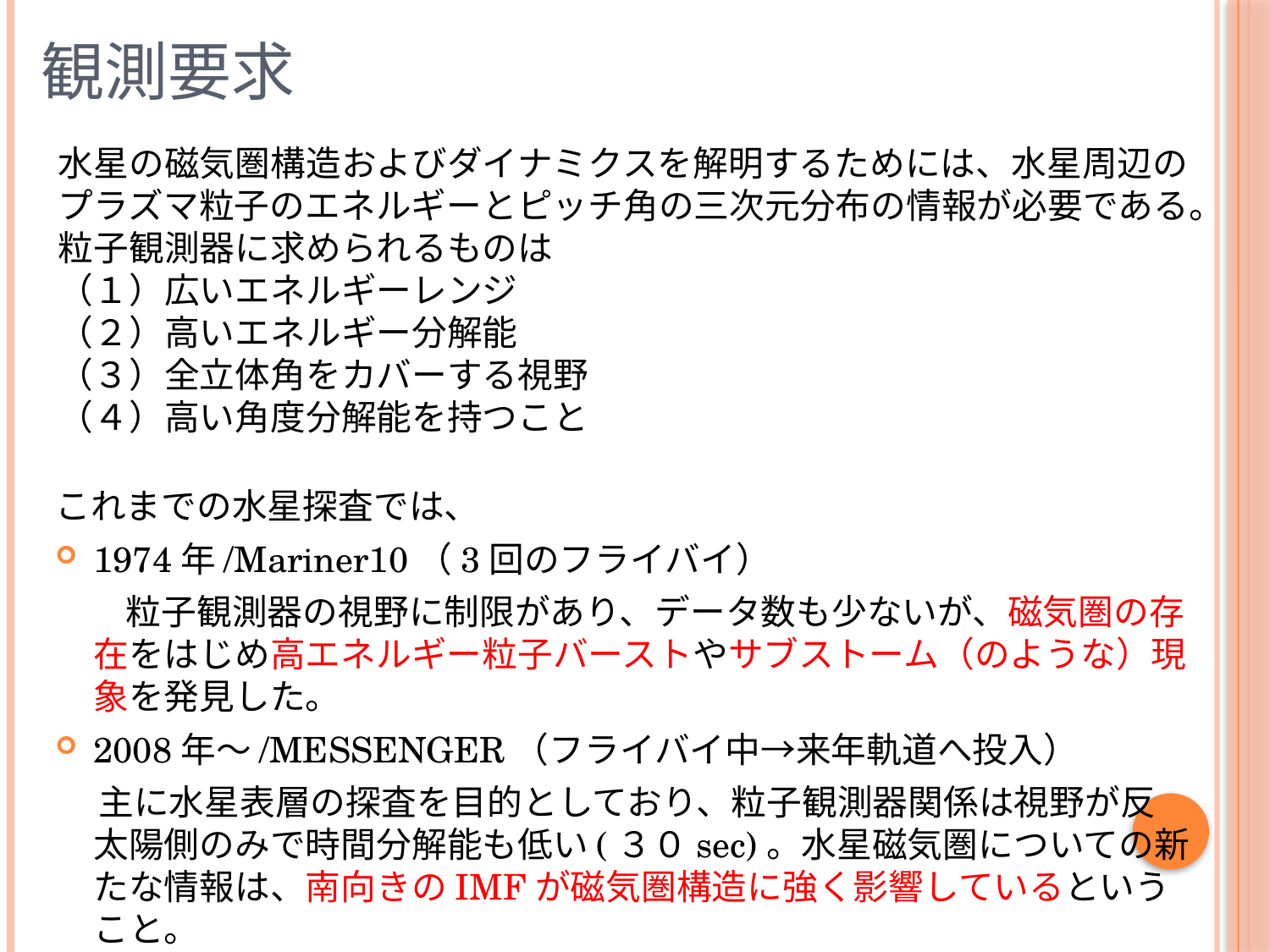

# 観測要求
水星の磁気圏構造およびダイナミクスを解明するためには、水星周辺のプラズマ粒子のエネルギーとピッチ角の三次元分布の情報が必要である。
粒子観測器に求められるものは
（１）広いエネルギーレンジ
（２）高いエネルギー分解能
（３）全立体角をカバーする視野
（４）高い角度分解能を持つこと
これまでの水星探査では、
1974年/Mariner10（3回のフライバイ）
　　粒子観測器の視野に制限があり、データ数も少ないが、磁気圏の存在をはじめ高エネルギー粒子バーストやサブストーム（のような）現象を発見した。
2008年～/MESSENGER（フライバイ中→来年軌道へ投入）
　 主に水星表層の探査を目的としており、粒子観測器関係は視野が反太陽側のみで時間分解能も低い(３０sec)。水星磁気圏についての新たな情報は、南向きのIMFが磁気圏構造に強く影響しているということ。